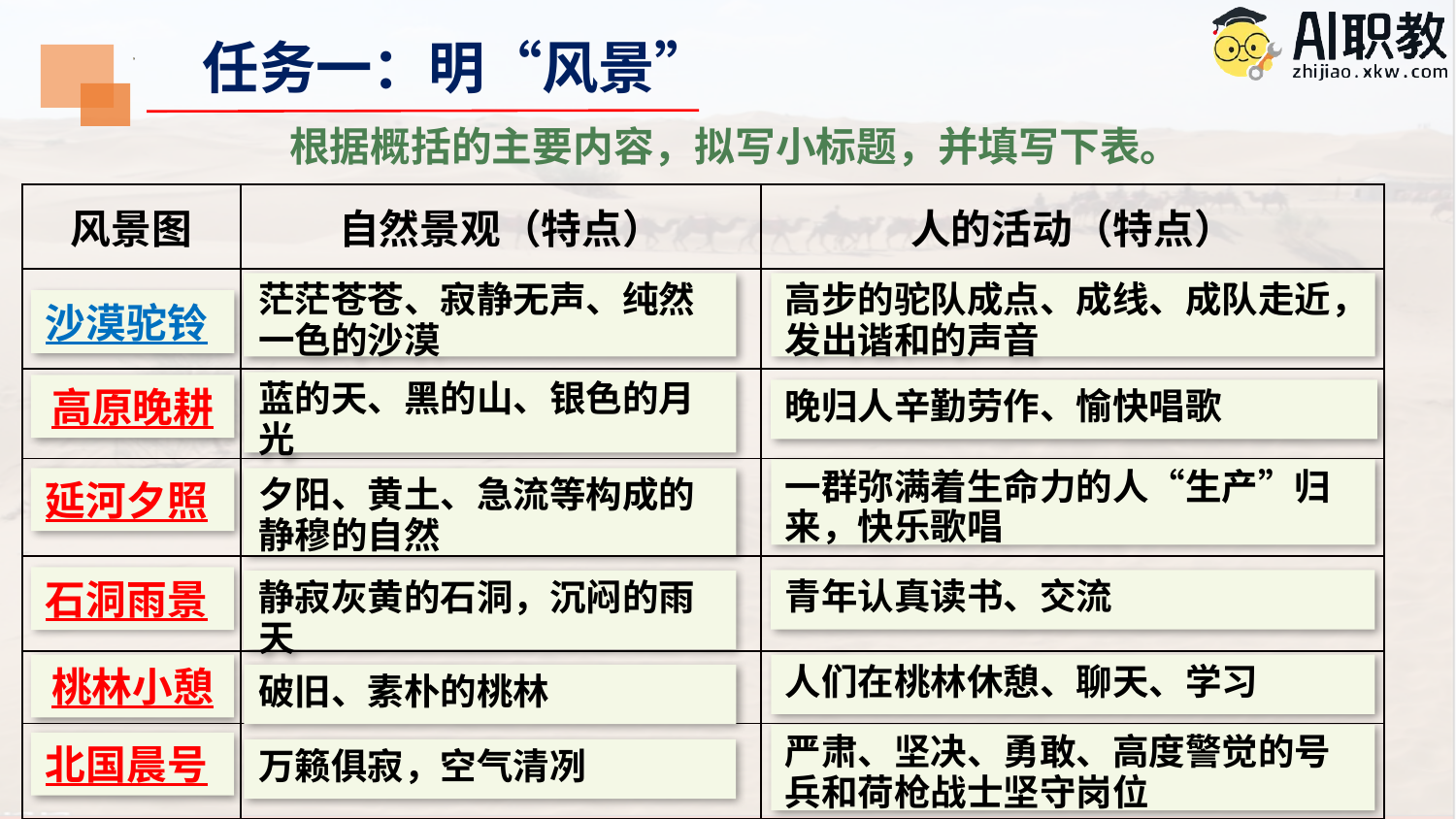

任务一：明“风景”

根据概括的主要内容，拟写小标题，并填写下表。
| 风景图 | 自然景观（特点） | 人的活动（特点） |
| --- | --- | --- |
|  |  |  |
|  |  |  |
|  |  |  |
|  |  |  |
|  |  |  |
|  |  |  |
高步的驼队成点、成线、成队走近，发出谐和的声音
茫茫苍苍、寂静无声、纯然一色的沙漠
沙漠驼铃
蓝的天、黑的山、银色的月光
高原晚耕
晚归人辛勤劳作、愉快唱歌
一群弥满着生命力的人“生产”归来，快乐歌唱
延河夕照
夕阳、黄土、急流等构成的静穆的自然
石洞雨景
青年认真读书、交流
静寂灰黄的石洞，沉闷的雨天
桃林小憩
人们在桃林休憩、聊天、学习
破旧、素朴的桃林
严肃、坚决、勇敢、高度警觉的号兵和荷枪战士坚守岗位
北国晨号
万籁俱寂，空气清冽